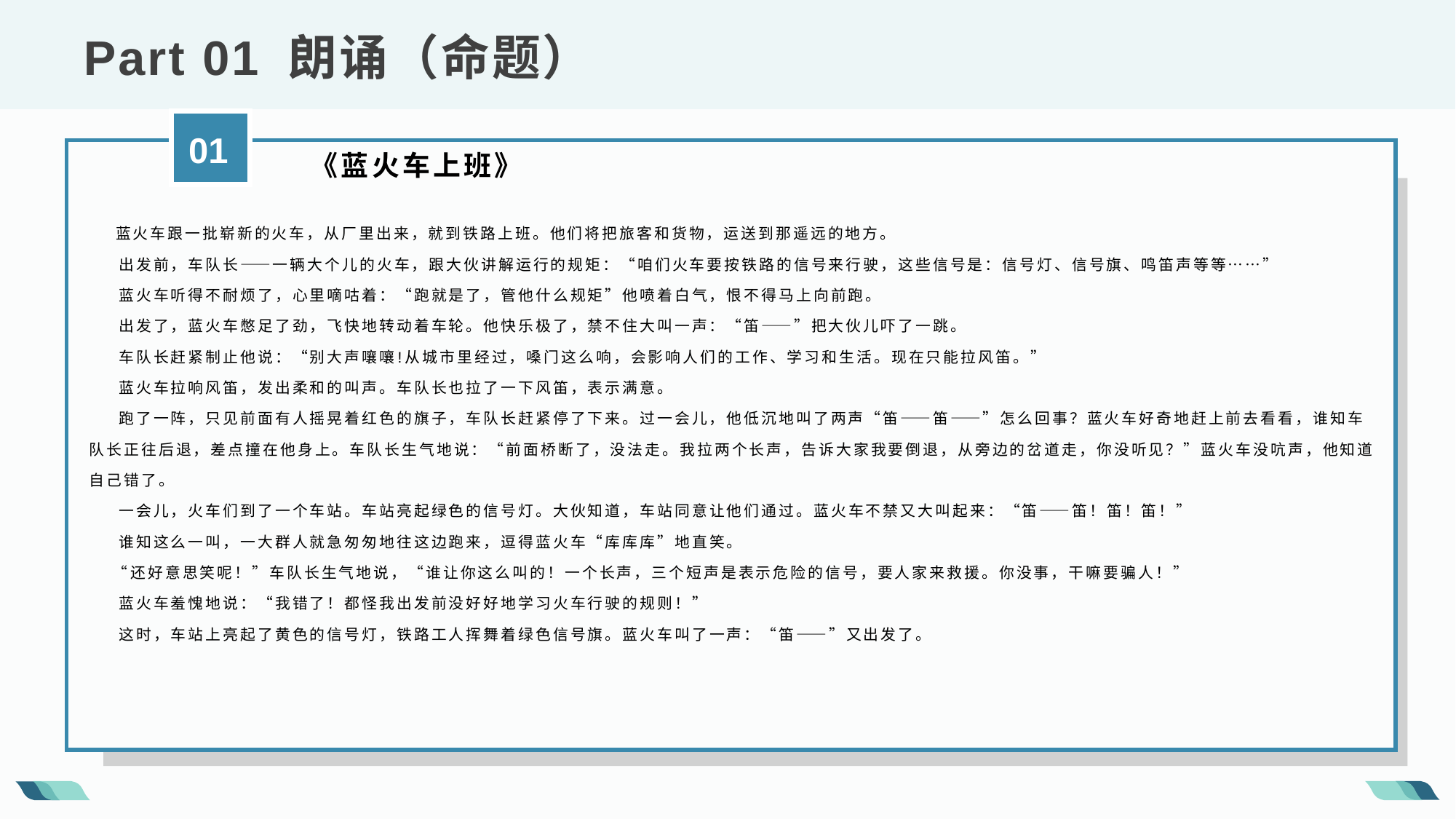

Part 01 朗诵（命题）

01
  《蓝火车上班》

       蓝火车跟一批崭新的火车，从厂里出来，就到铁路上班。他们将把旅客和货物，运送到那遥远的地方。
     出发前，车队长——一辆大个儿的火车，跟大伙讲解运行的规矩：“咱们火车要按铁路的信号来行驶，这些信号是：信号灯、信号旗、鸣笛声等等……”
     蓝火车听得不耐烦了，心里嘀咕着：“跑就是了，管他什么规矩”他喷着白气，恨不得马上向前跑。
     出发了，蓝火车憋足了劲，飞快地转动着车轮。他快乐极了，禁不住大叫一声：“笛——”把大伙儿吓了一跳。
     车队长赶紧制止他说：“别大声嚷嚷!从城市里经过，嗓门这么响，会影响人们的工作、学习和生活。现在只能拉风笛。”
     蓝火车拉响风笛，发出柔和的叫声。车队长也拉了一下风笛，表示满意。
     跑了一阵，只见前面有人摇晃着红色的旗子，车队长赶紧停了下来。过一会儿，他低沉地叫了两声“笛——笛——”怎么回事？蓝火车好奇地赶上前去看看，谁知车队长正往后退，差点撞在他身上。车队长生气地说：“前面桥断了，没法走。我拉两个长声，告诉大家我要倒退，从旁边的岔道走，你没听见？”蓝火车没吭声，他知道自己错了。
     一会儿，火车们到了一个车站。车站亮起绿色的信号灯。大伙知道，车站同意让他们通过。蓝火车不禁又大叫起来：“笛——笛！笛！笛！”
     谁知这么一叫，一大群人就急匆匆地往这边跑来，逗得蓝火车“库库库”地直笑。
    “还好意思笑呢！”车队长生气地说，“谁让你这么叫的！一个长声，三个短声是表示危险的信号，要人家来救援。你没事，干嘛要骗人！”
     蓝火车羞愧地说：“我错了！都怪我出发前没好好地学习火车行驶的规则！”
     这时，车站上亮起了黄色的信号灯，铁路工人挥舞着绿色信号旗。蓝火车叫了一声：“笛——”又出发了。